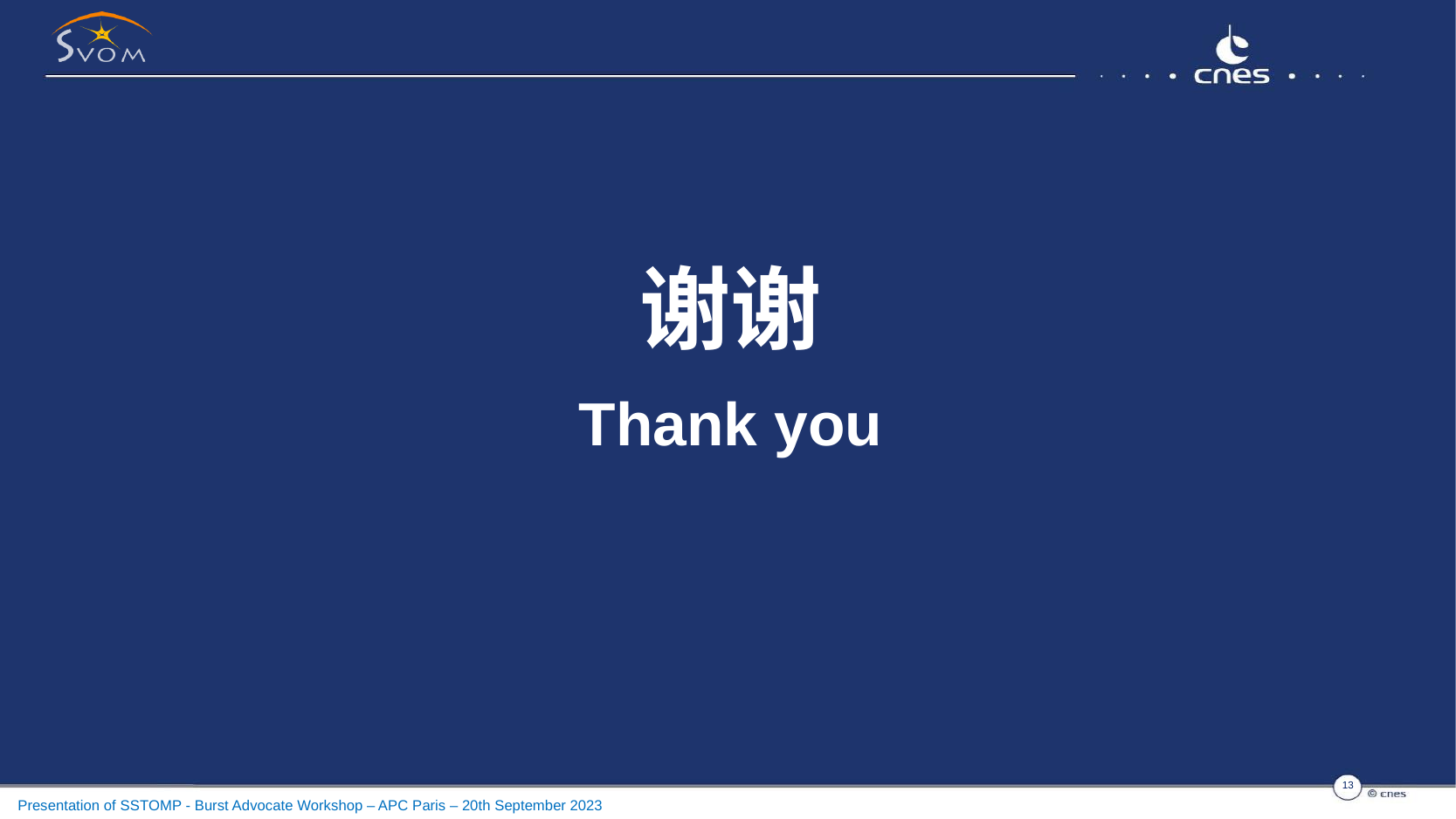

谢谢
Thank you
13
Presentation of SSTOMP - Burst Advocate Workshop – APC Paris – 20th September 2023